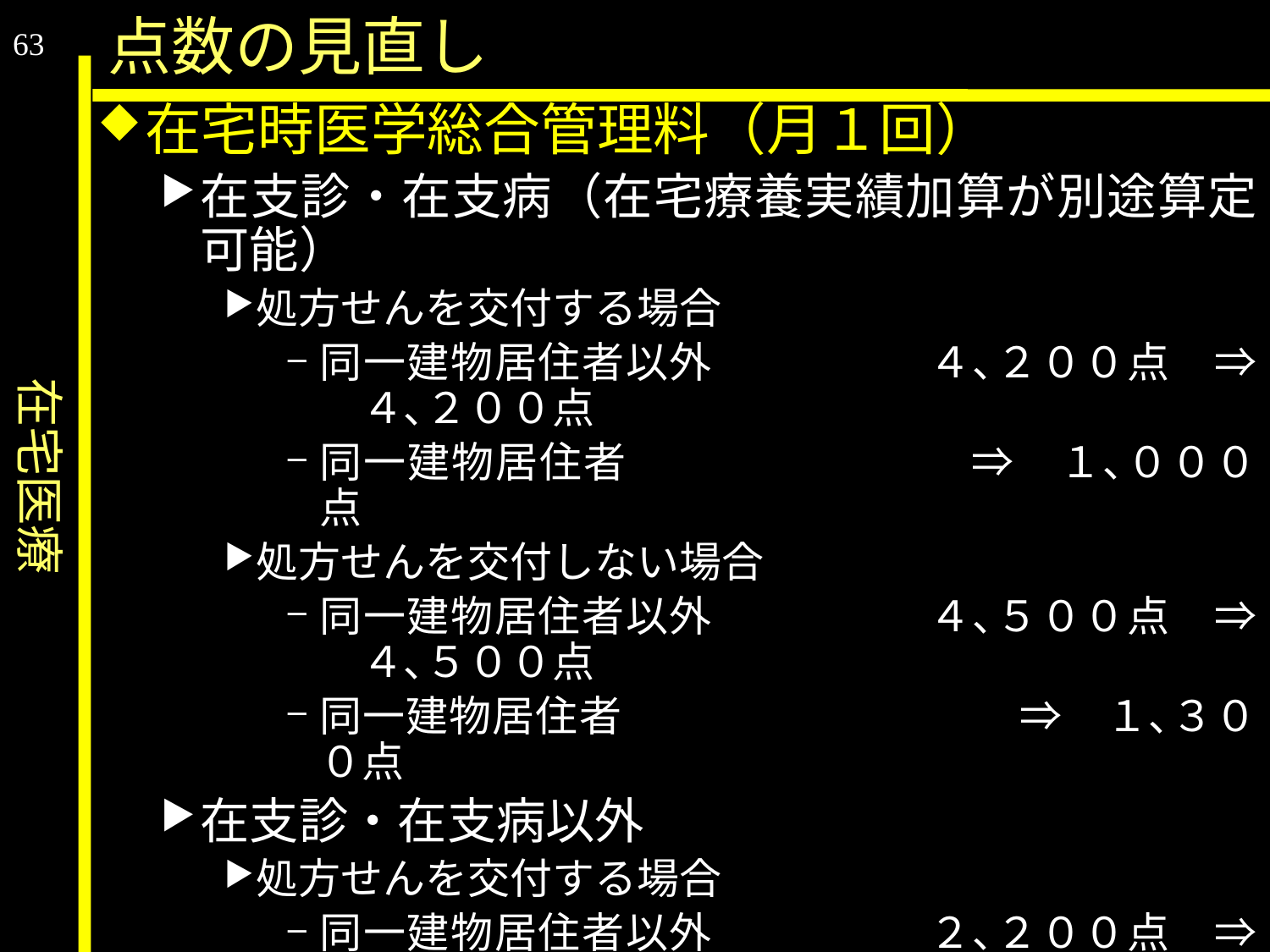

在宅医療
点数の見直し
63

在宅時医学総合管理料（月１回）
在支診・在支病（在宅療養実績加算が別途算定可能）
処方せんを交付する場合
同一建物居住者以外	　　４､２００点　⇒　４､２００点
同一建物居住者			⇒　１､０００点
処方せんを交付しない場合
同一建物居住者以外	　　４､５００点　⇒　４､５００点
同一建物居住者		　 　　　⇒　１､３００点
在支診・在支病以外
処方せんを交付する場合
同一建物居住者以外	　　２､２００点　⇒　３､１５０点
同一建物居住者			⇒　　　７６０点
処方せんを交付しない場合
同一建物居住者以外	　　２､５００点　⇒　３､４５０点
同一建物居住者		　 　　　⇒　１､０６０点